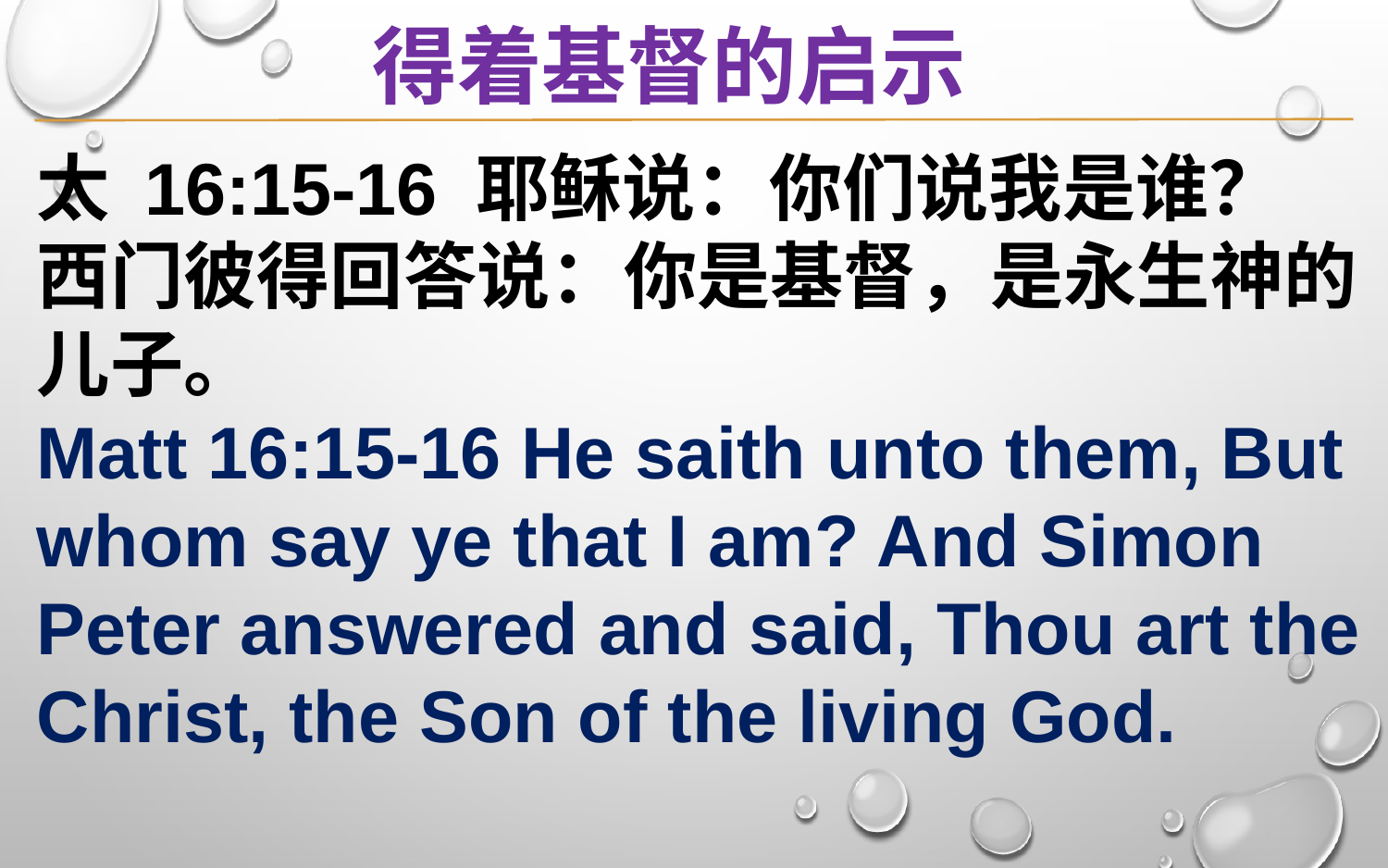

得着基督的启示
太 16:15-16 耶稣说：你们说我是谁？ 西门彼得回答说：你是基督，是永生神的儿子。
Matt 16:15-16 He saith unto them, But whom say ye that I am? And Simon Peter answered and said, Thou art the Christ, the Son of the living God.